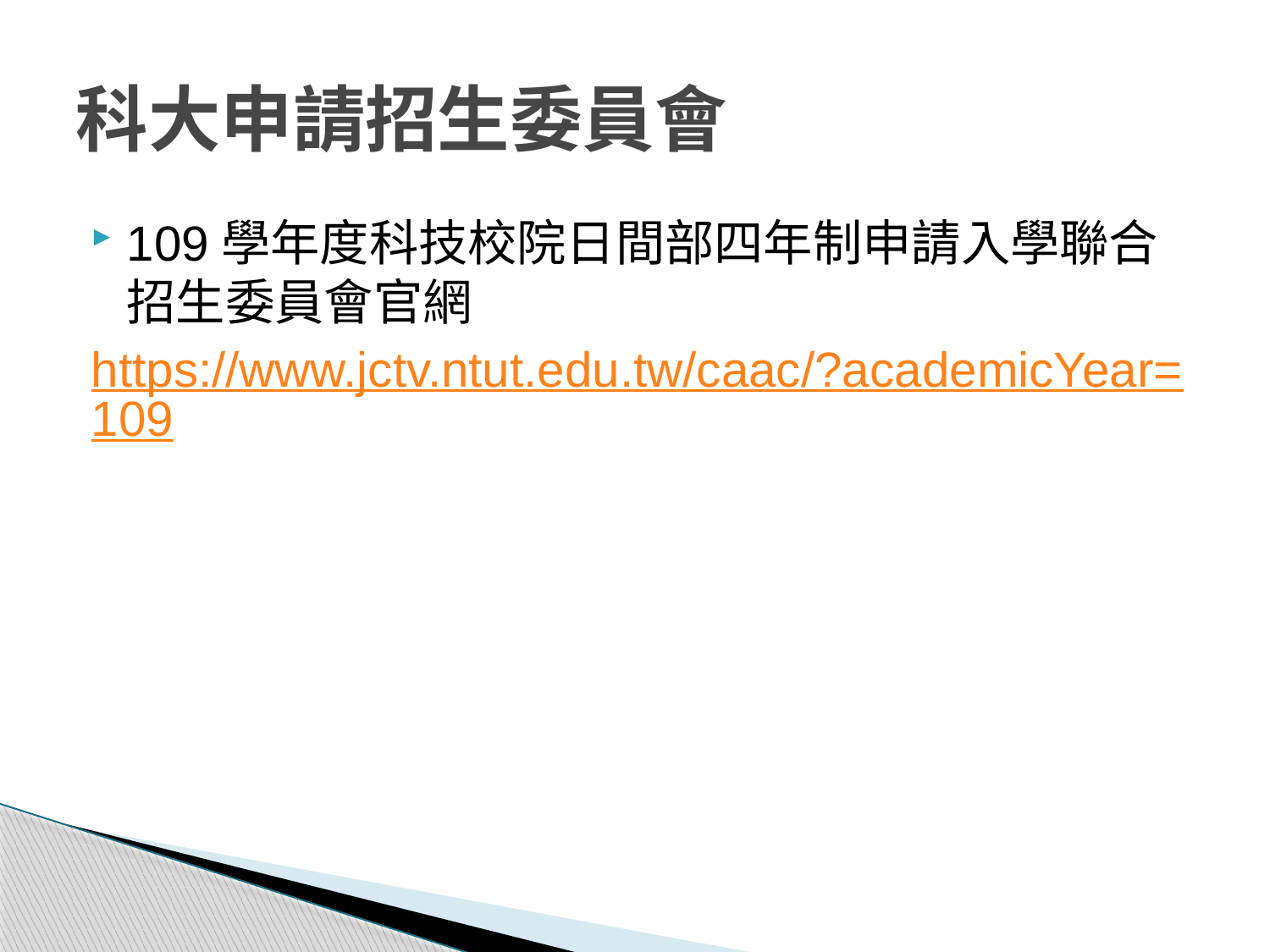

# 科大申請招生委員會
109學年度科技校院日間部四年制申請入學聯合招生委員會官網
https://www.jctv.ntut.edu.tw/caac/?academicYear=109